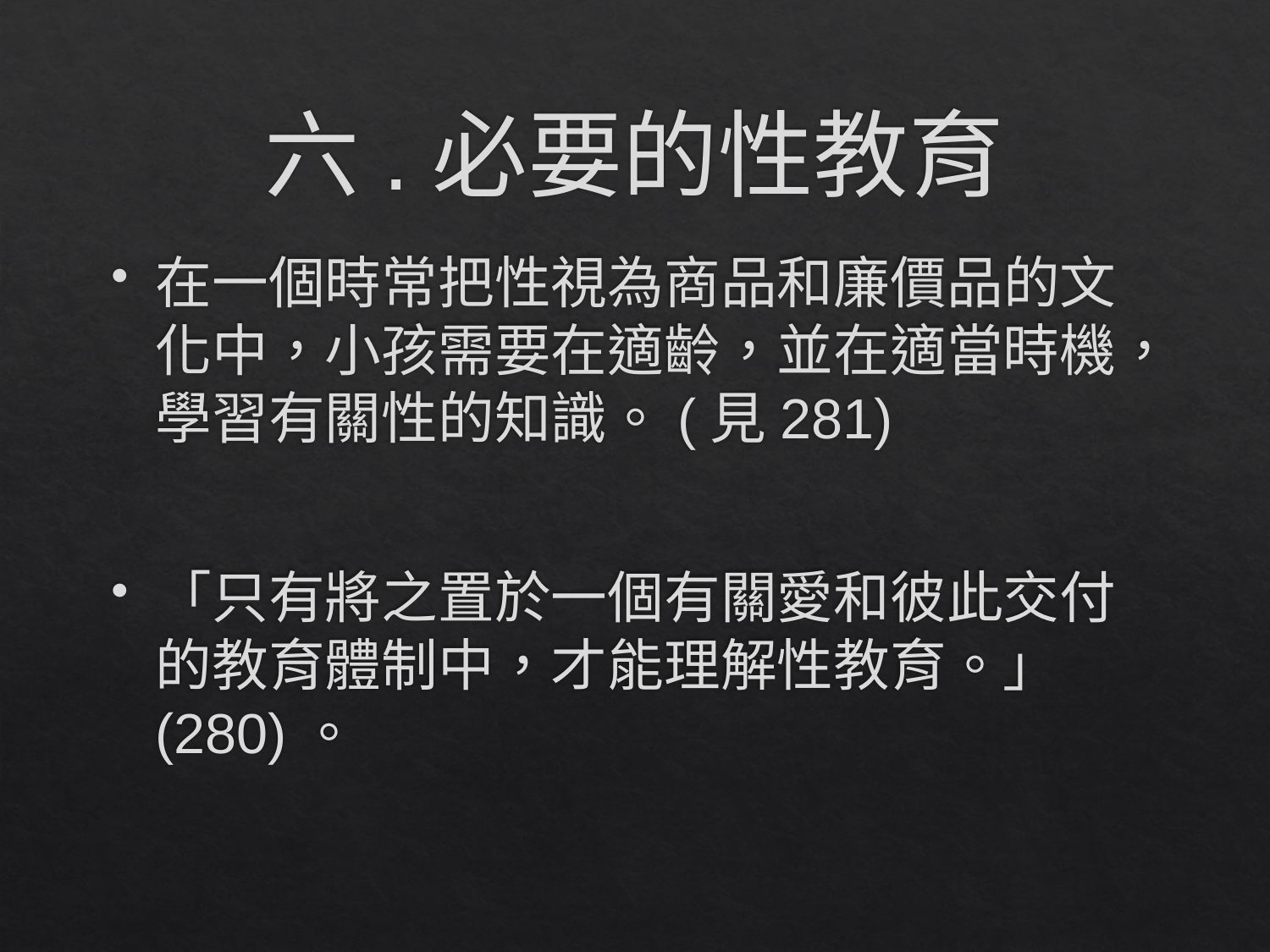

# 六.必要的性教育
在一個時常把性視為商品和廉價品的文化中，小孩需要在適齡，並在適當時機，學習有關性的知識。(見281)

「只有將之置於一個有關愛和彼此交付的教育體制中，才能理解性教育。」(280)。